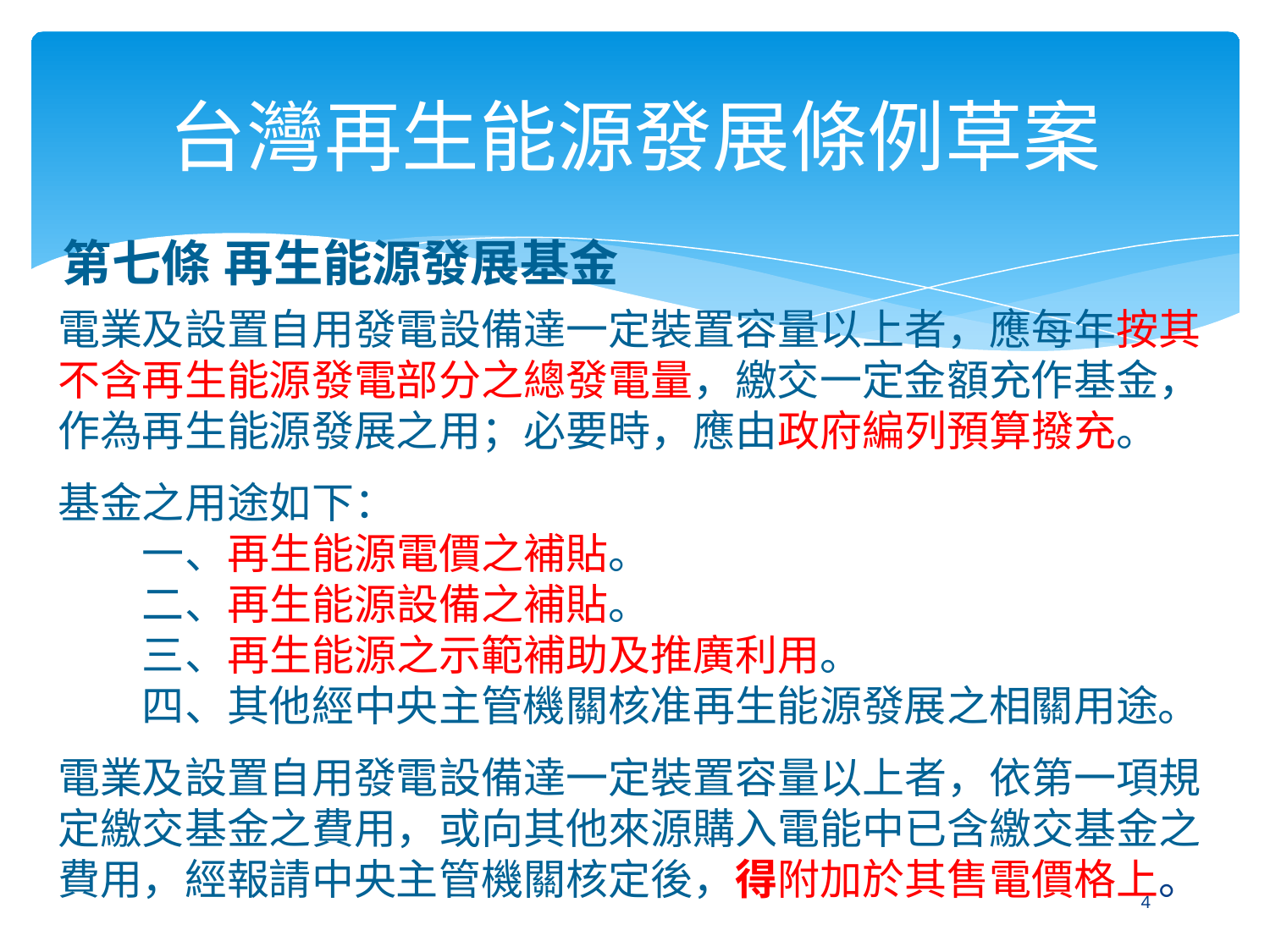

# 台灣再生能源發展條例草案
第七條 再生能源發展基金
電業及設置自用發電設備達一定裝置容量以上者，應每年按其不含再生能源發電部分之總發電量，繳交一定金額充作基金，作為再生能源發展之用；必要時，應由政府編列預算撥充。
基金之用途如下：
　　一、再生能源電價之補貼。
　　二、再生能源設備之補貼。
　　三、再生能源之示範補助及推廣利用。
　　四、其他經中央主管機關核准再生能源發展之相關用途。
電業及設置自用發電設備達一定裝置容量以上者，依第一項規定繳交基金之費用，或向其他來源購入電能中已含繳交基金之費用，經報請中央主管機關核定後，得附加於其售電價格上。
4